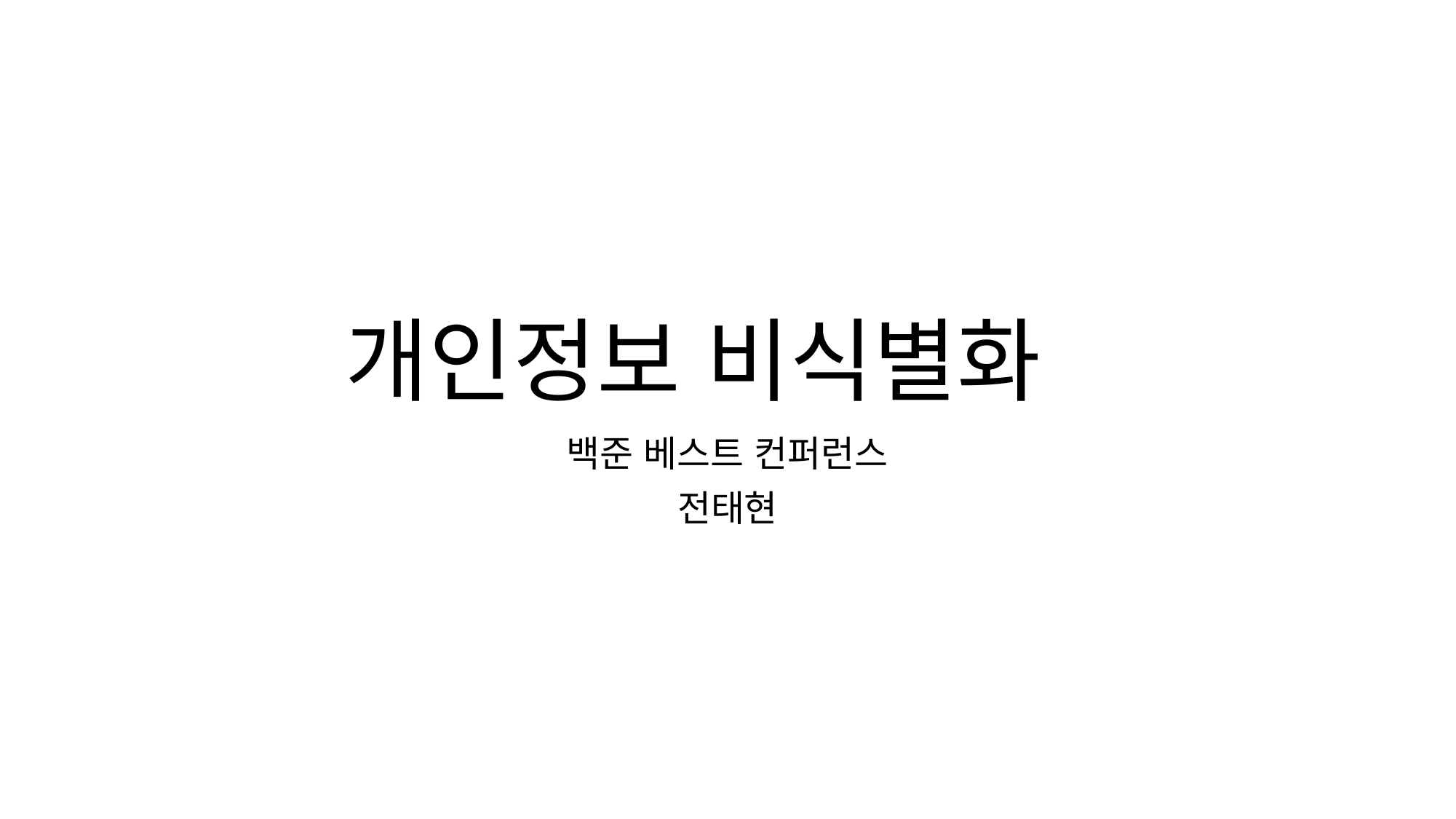

# 개인정보 비식별화
백준 베스트 컨퍼런스
전태현